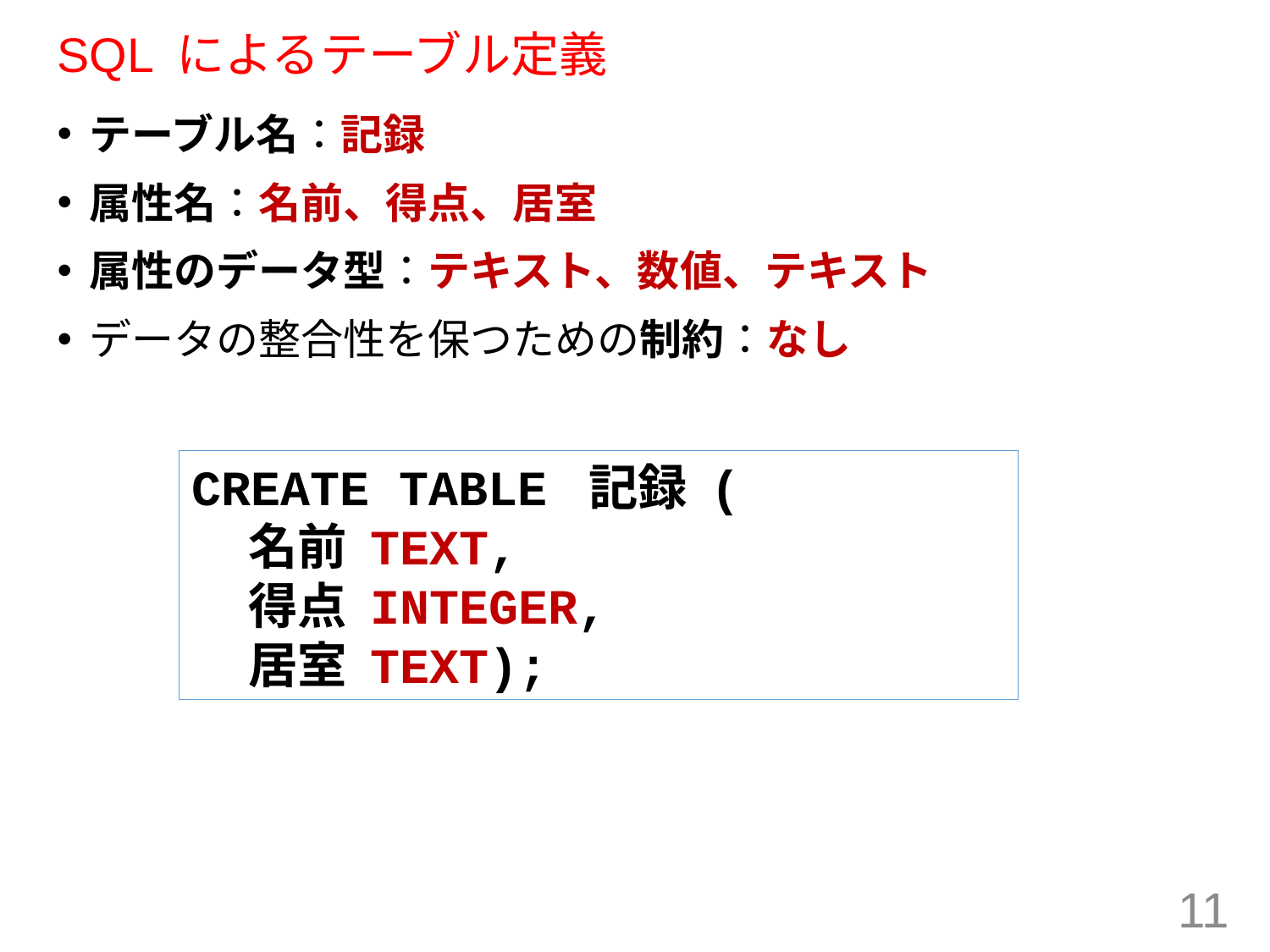

# SQL によるテーブル定義
テーブル名：記録
属性名：名前、得点、居室
属性のデータ型：テキスト、数値、テキスト
データの整合性を保つための制約：なし

CREATE TABLE 記録 (
    名前 TEXT,
    得点 INTEGER,
    居室 TEXT);
11